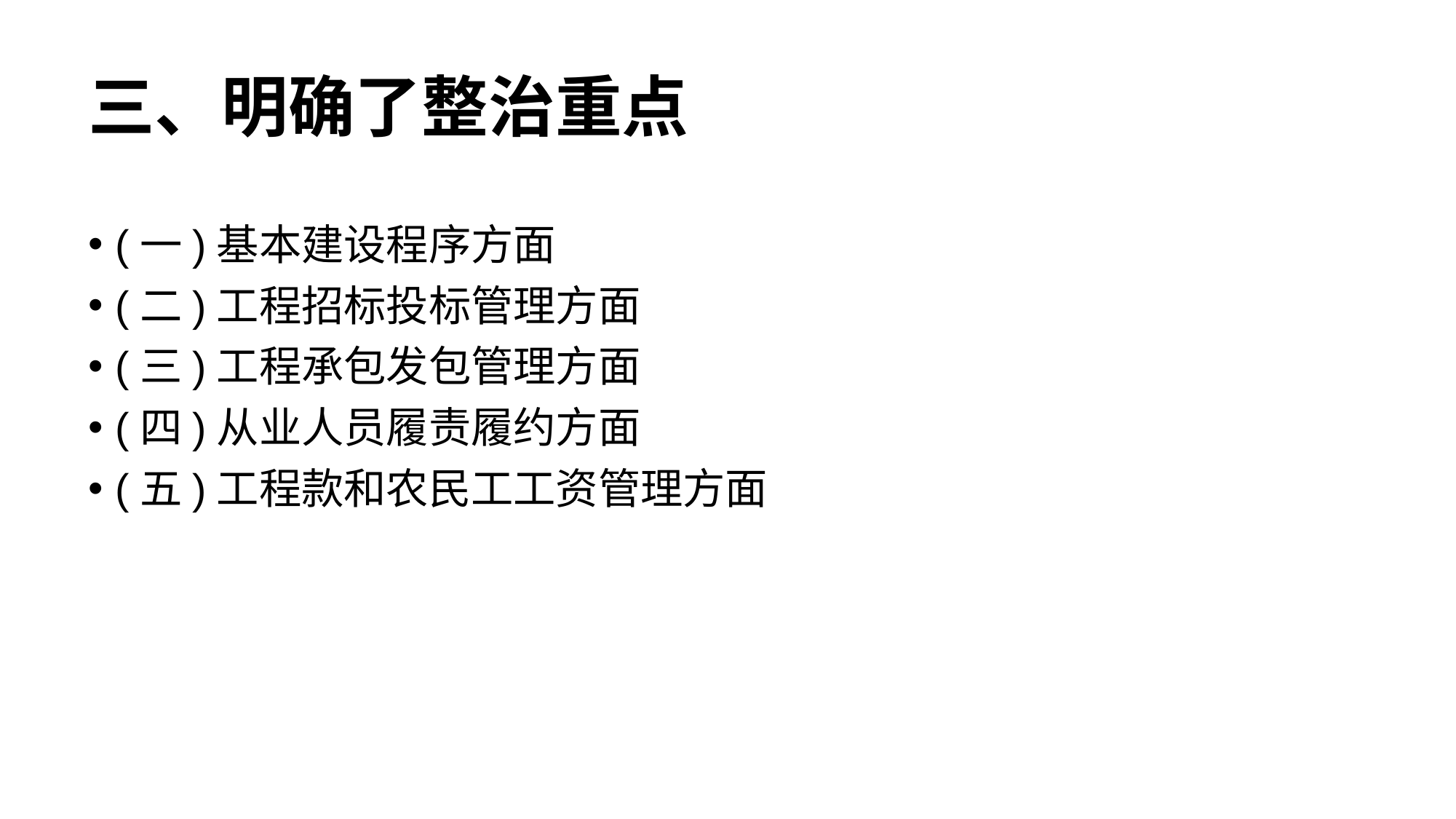

# 三、明确了整治重点
(一)基本建设程序方面
(二)工程招标投标管理方面
(三)工程承包发包管理方面
(四)从业人员履责履约方面
(五)工程款和农民工工资管理方面